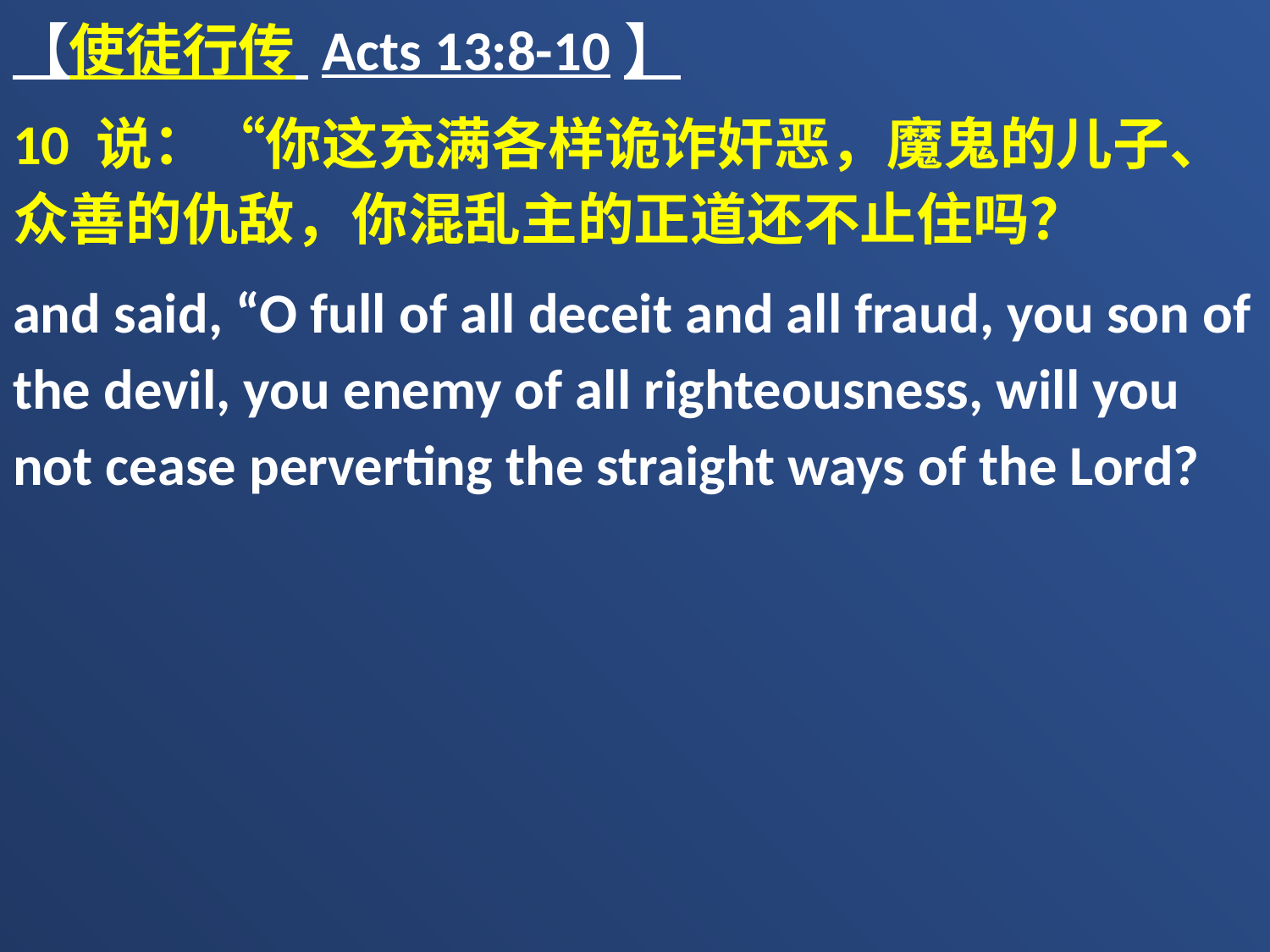

【使徒行传 Acts 13:8-10】
10 说：“你这充满各样诡诈奸恶，魔鬼的儿子、众善的仇敌，你混乱主的正道还不止住吗？
and said, “O full of all deceit and all fraud, you son of the devil, you enemy of all righteousness, will you not cease perverting the straight ways of the Lord?